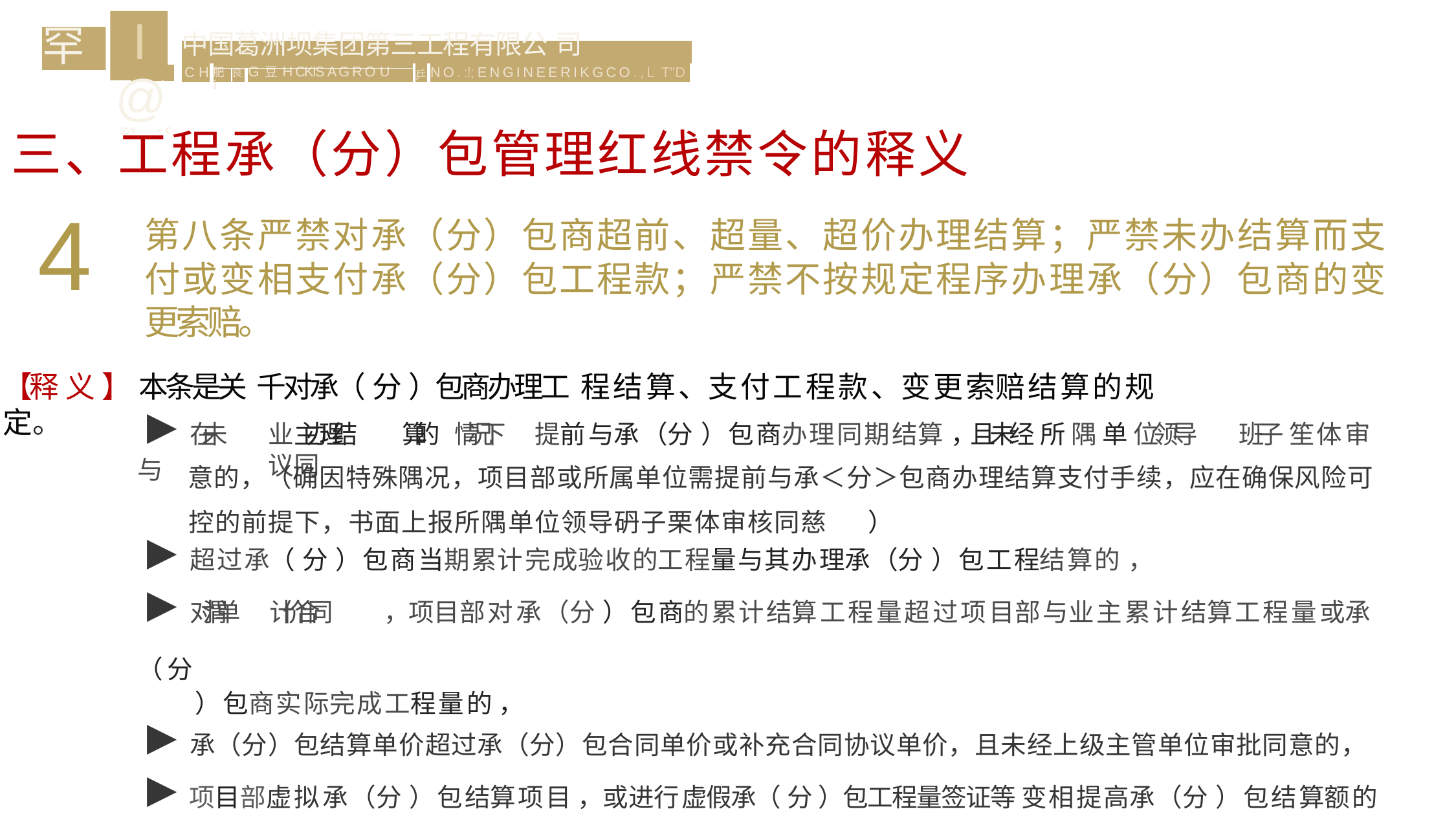

# I@
乙s	- c
罕
| 中 国 葛 洲 坝 集 团 第 三 工 程 有 限 公 司 |  |  |  |  |  |
| --- | --- | --- | --- | --- | --- |
| C H |  |  |  | 乒 | N O . :!; ENGINEERIKGCO.,L T"D |
|  | 肥i | 良 | G 豆 H CKIS A G R O U |  |  |

三、工程承（分）包管理红线禁令的释义
4
第八条严禁对承（分）包商超前、超量、超价办理结算；严禁未办结算而支 付或变相支付承（分）包工程款；严禁不按规定程序办理承（分）包商的变 更索赔。
【释 义 】 本条是关 千对承（ 分 ）包商办理工 程结算、支付工程款、变更索赔结算的规定。
►	在未与
业主办理结	算的	情况下	提前与承（分 ）包商办理同期结算 ，且未经  所 隅 单 位领导	班子 笙体审议同
意的，（确因特殊隅况，项目部或所属单位需提前与承＜分＞包商办理结算支付手续，应在确保风险可 控的前提下，书面上报所隅单位领导砃子栗体审核同慈	）
►	超过承（ 分）包商当期累计完成验收的工程量与其办理承（分 ）包工程结算的 ，
►	对渭单	计价合同	，项目部对承（分 ）包商的累计结算工程量超过项目部与业主累计结算工程量或承（分
）包商实际完成工程量的，
►	承（分）包结算单价超过承（分）包合同单价或补充合同协议单价，且未经上级主管单位审批同意的，
►	项目部虚拟承（分 ）包结算项目，或进行虚假承（ 分 ）包工程量签证等 变相提高承（分 ）包结算额的 ，
（ 下页续 ）